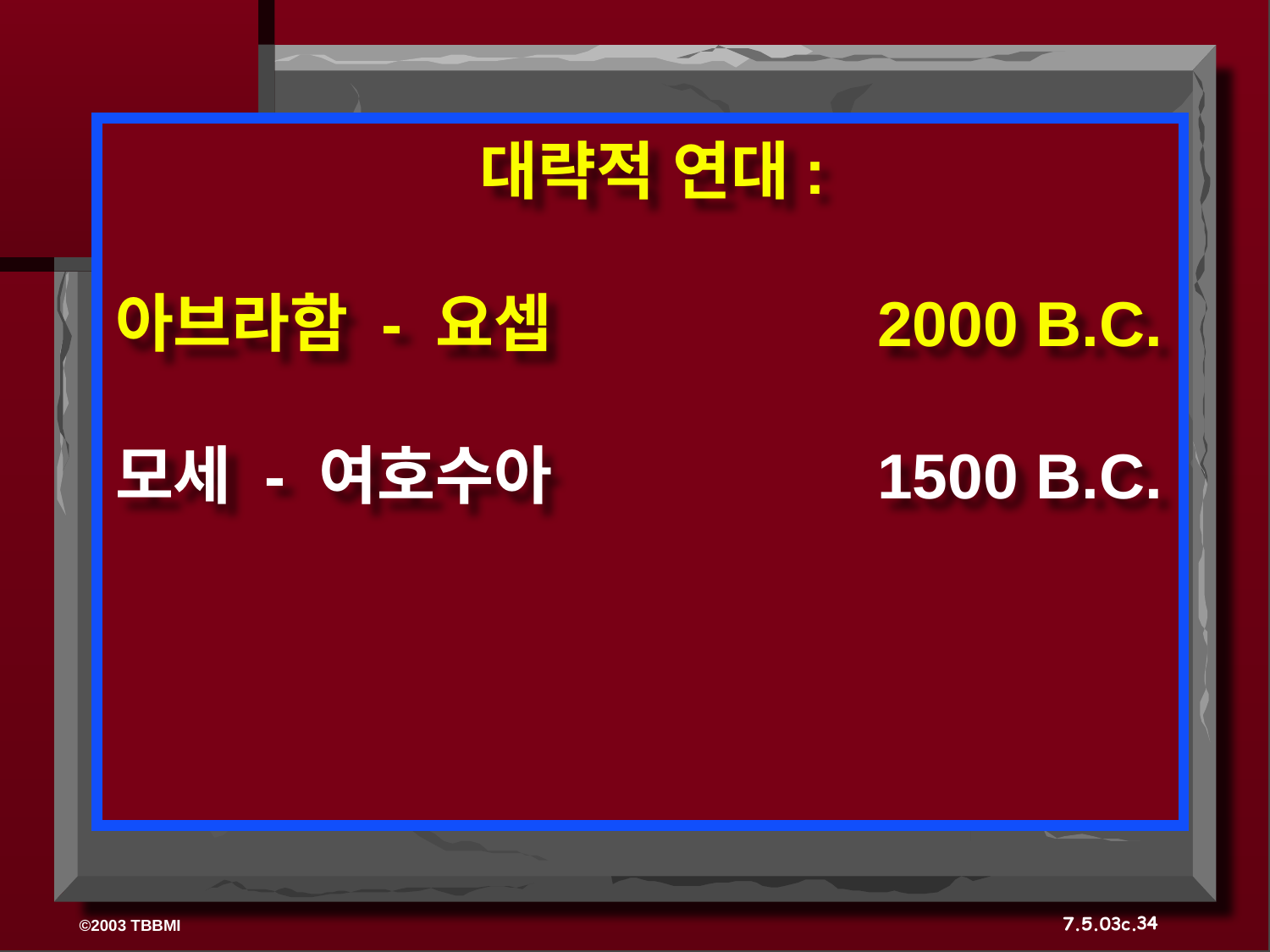

대략적 연대:

아브라함 - 요셉	    	 	2000 B.C.

모세 - 여호수아	  		1500 B.C.

34